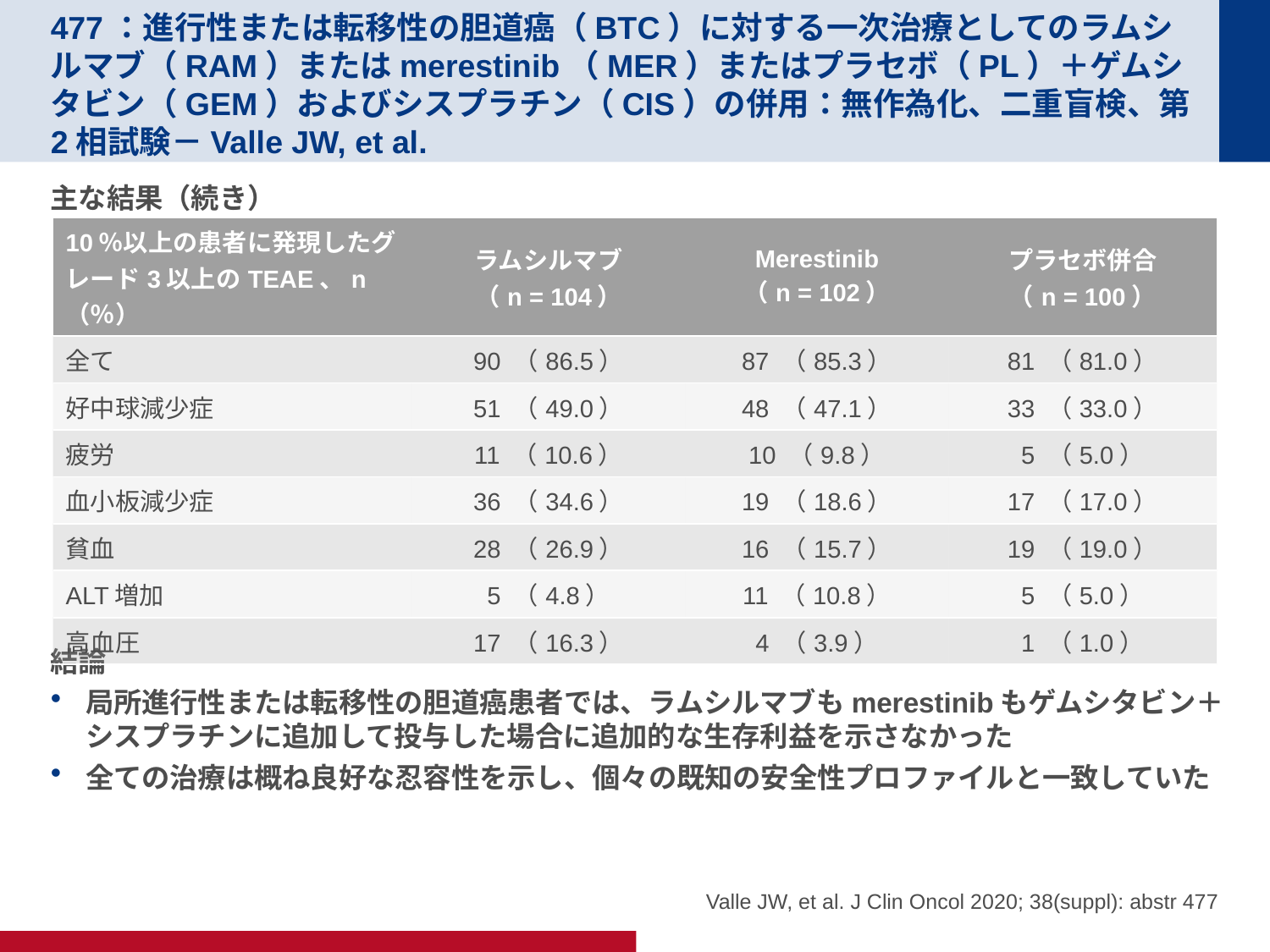

# 477：進行性または転移性の胆道癌（BTC）に対する一次治療としてのラムシルマブ（RAM）またはmerestinib（MER）またはプラセボ（PL）＋ゲムシタビン（GEM）およびシスプラチン（CIS）の併用：無作為化、二重盲検、第2相試験－Valle JW, et al.
主な結果（続き）
結論
局所進行性または転移性の胆道癌患者では、ラムシルマブもmerestinibもゲムシタビン＋シスプラチンに追加して投与した場合に追加的な生存利益を示さなかった
全ての治療は概ね良好な忍容性を示し、個々の既知の安全性プロファイルと一致していた
| 10％以上の患者に発現したグレード3以上のTEAE、n （％） | ラムシルマブ （n = 104） | Merestinib （n = 102） | プラセボ併合 （n = 100） |
| --- | --- | --- | --- |
| 全て | 90 （86.5） | 87 （85.3） | 81 （81.0） |
| 好中球減少症 | 51 （49.0） | 48 （47.1） | 33 （33.0） |
| 疲労 | 11 （10.6） | 10 （9.8） | 5 （5.0） |
| 血小板減少症 | 36 （34.6） | 19 （18.6） | 17 （17.0） |
| 貧血 | 28 （26.9） | 16 （15.7） | 19 （19.0） |
| ALT増加 | 5 （4.8） | 11 （10.8） | 5 （5.0） |
| 高血圧 | 17 （16.3） | 4 （3.9） | 1 （1.0） |
Valle JW, et al. J Clin Oncol 2020; 38(suppl): abstr 477